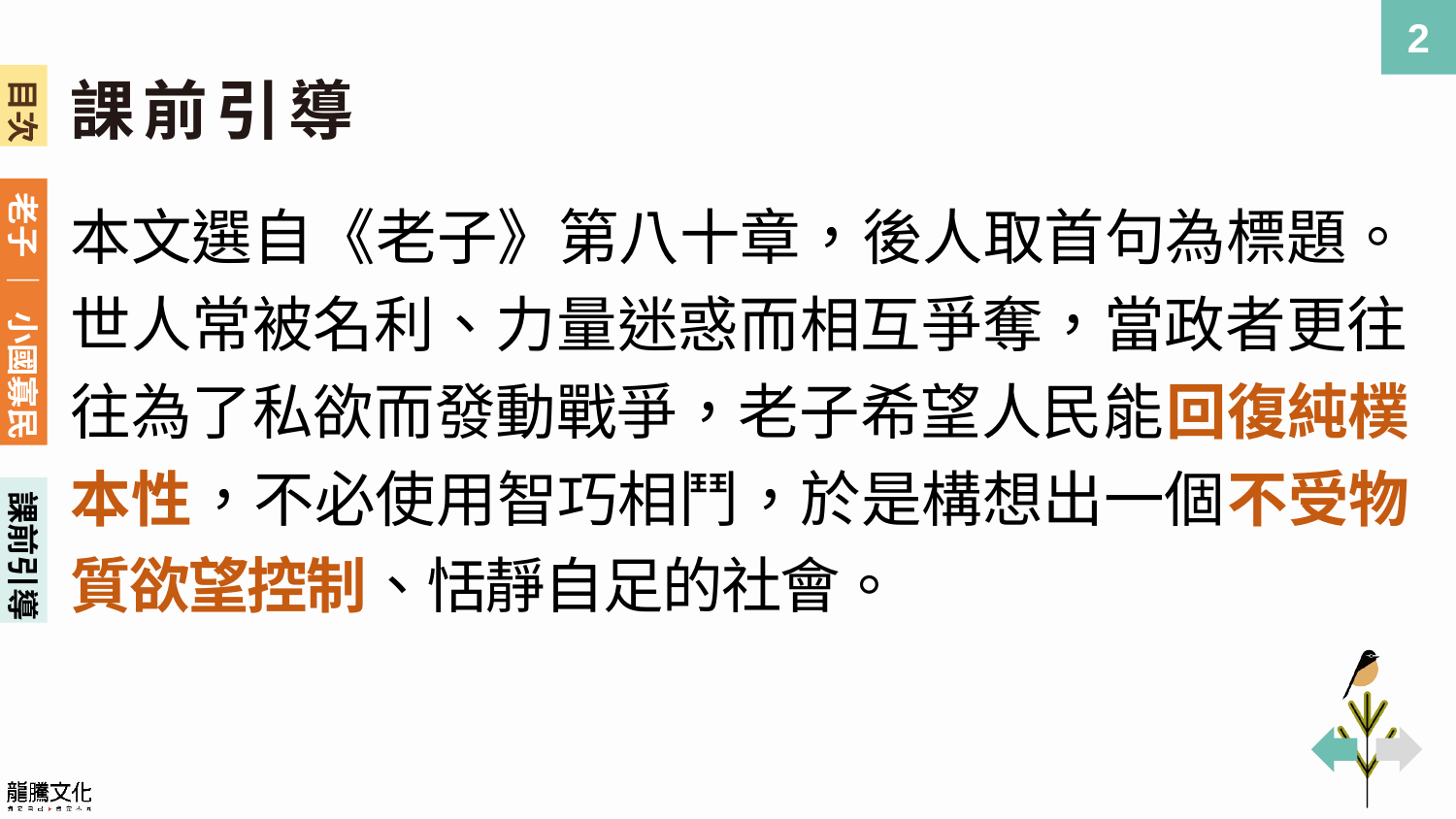

課前引導
本文選自《老子》第八十章，後人取首句為標題。世人常被名利、力量迷惑而相互爭奪，當政者更往往為了私欲而發動戰爭，老子希望人民能回復純樸本性，不必使用智巧相鬥，於是構想出一個不受物質欲望控制、恬靜自足的社會。
課前引導